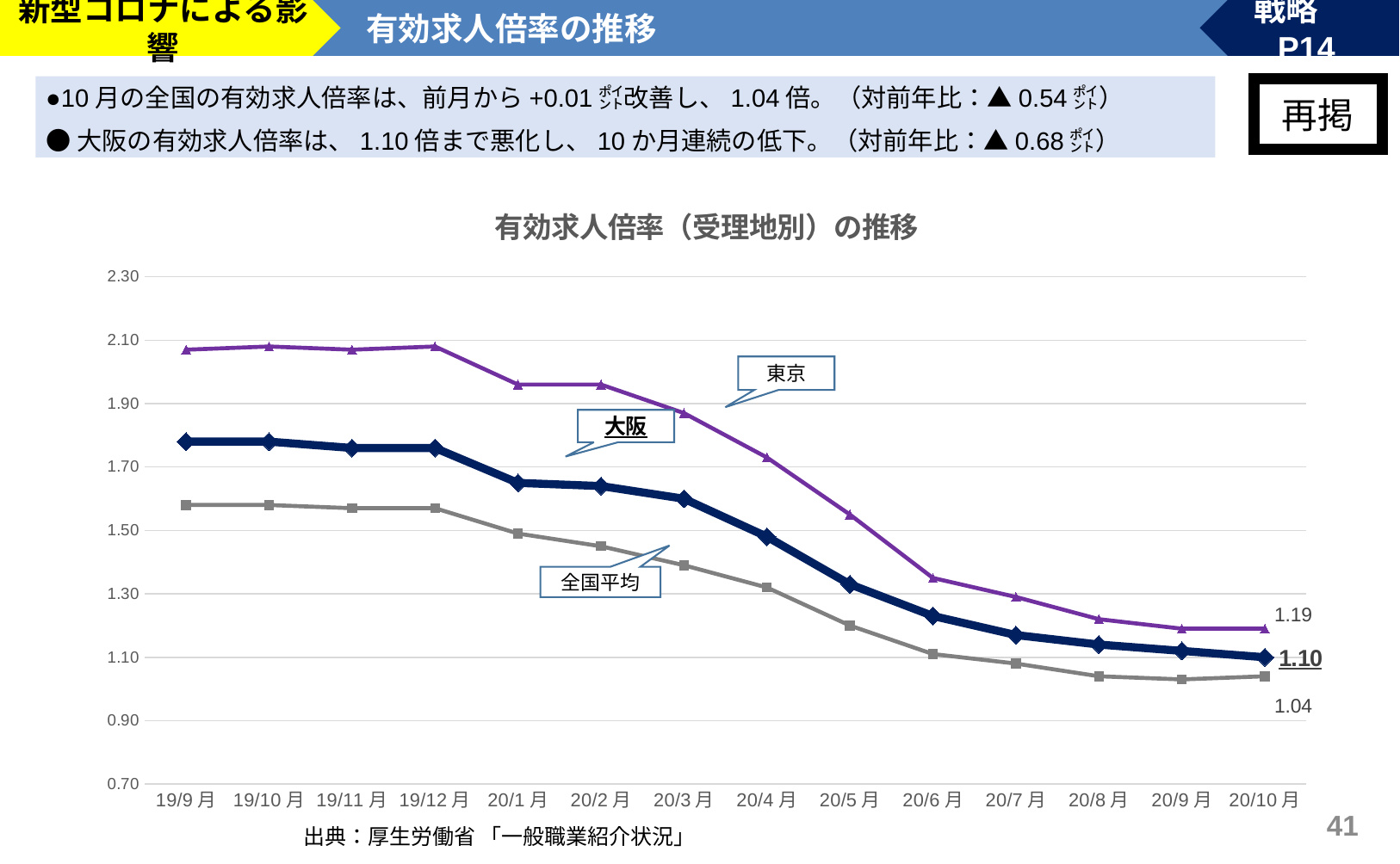

新型コロナによる影響
有効求人倍率の推移
戦略　P14
●10月の全国の有効求人倍率は、前月から+0.01㌽改善し、1.04倍。（対前年比：▲0.54㌽）
●大阪の有効求人倍率は、1.10倍まで悪化し、10か月連続の低下。（対前年比：▲0.68㌽）
再掲

### Chart: 有効求人倍率（受理地別）の推移

| Category | 全国 | 東京都 | 大阪府 |
|---|---|---|---|
| 19/9月 | 1.58 | 2.07 | 1.78 |
| 19/10月 | 1.58 | 2.08 | 1.78 |
| 19/11月 | 1.57 | 2.07 | 1.76 |
| 19/12月 | 1.57 | 2.08 | 1.76 |
| 20/1月 | 1.49 | 1.96 | 1.65 |
| 20/2月 | 1.45 | 1.96 | 1.64 |
| 20/3月 | 1.39 | 1.87 | 1.6 |
| 20/4月 | 1.32 | 1.73 | 1.48 |
| 20/5月 | 1.2 | 1.55 | 1.33 |
| 20/6月 | 1.11 | 1.35 | 1.23 |
| 20/7月 | 1.08 | 1.29 | 1.17 |
| 20/8月 | 1.04 | 1.22 | 1.14 |
| 20/9月 | 1.03 | 1.19 | 1.12 |
| 20/10月 | 1.04 | 1.19 | 1.1 |
東京
大阪
全国平均
41
出典：厚生労働省 「一般職業紹介状況」